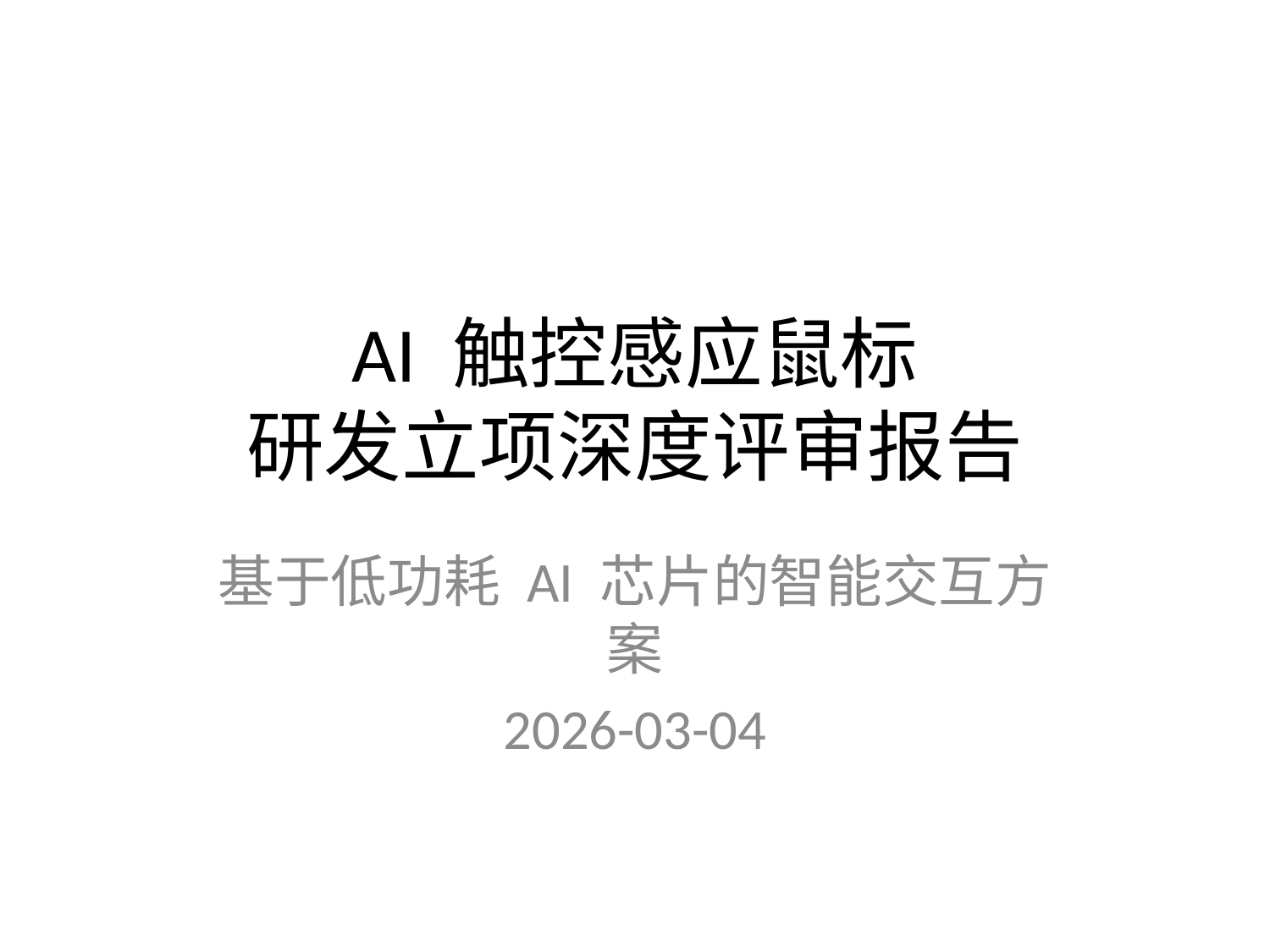

# AI 触控感应鼠标
研发立项深度评审报告
基于低功耗 AI 芯片的智能交互方案
2026-03-04